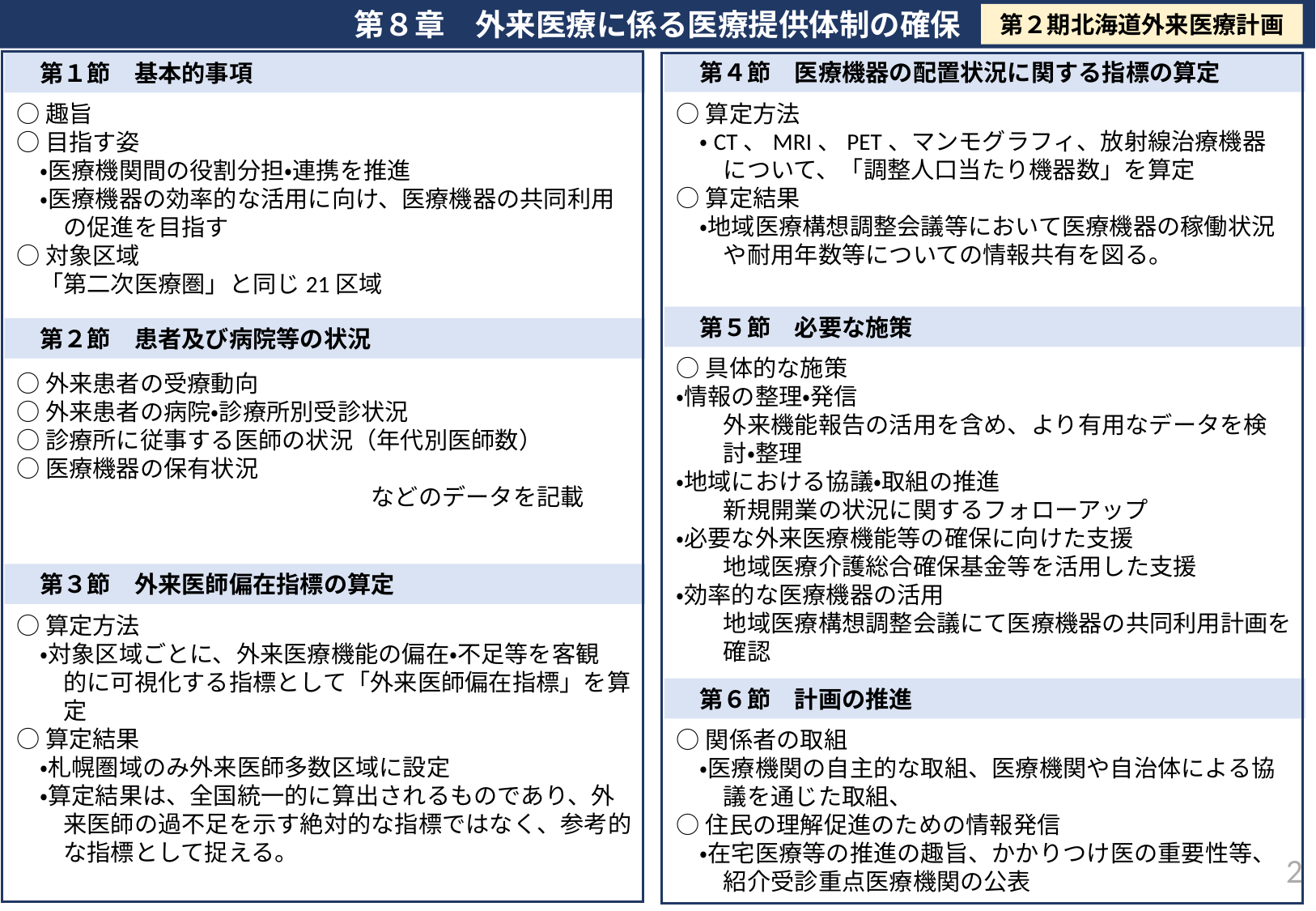

第８章　外来医療に係る医療提供体制の確保
第２期北海道外来医療計画
　第４節　医療機器の配置状況に関する指標の算定

　第１節　基本的事項

○算定方法
　・CT、MRI、PET、マンモグラフィ、放射線治療機器
　　について、「調整人口当たり機器数」を算定
○算定結果
　・地域医療構想調整会議等において医療機器の稼働状況
　　や耐用年数等についての情報共有を図る。

○趣旨
○目指す姿
　・医療機関間の役割分担・連携を推進
　・医療機器の効率的な活用に向け、医療機器の共同利用
　　の促進を目指す
○対象区域
　「第二次医療圏」と同じ21区域
　第５節　必要な施策
　第２節　患者及び病院等の状況
○具体的な施策
・情報の整理・発信
　　外来機能報告の活用を含め、より有用なデータを検
　　討・整理
・地域における協議・取組の推進
　　新規開業の状況に関するフォローアップ
・必要な外来医療機能等の確保に向けた支援
　　地域医療介護総合確保基金等を活用した支援
・効率的な医療機器の活用
　　地域医療構想調整会議にて医療機器の共同利用計画を
　　確認
○外来患者の受療動向
○外来患者の病院・診療所別受診状況
○診療所に従事する医師の状況（年代別医師数）
○医療機器の保有状況
　　　　　　　　　　　　　　　などのデータを記載

　第３節　外来医師偏在指標の算定
○算定方法
　・対象区域ごとに、外来医療機能の偏在・不足等を客観
　　的に可視化する指標として「外来医師偏在指標」を算
　　定
○算定結果
　・札幌圏域のみ外来医師多数区域に設定
　・算定結果は、全国統一的に算出されるものであり、外
　　来医師の過不足を示す絶対的な指標ではなく、参考的
　　な指標として捉える。

　第６節　計画の推進
○関係者の取組
　・医療機関の自主的な取組、医療機関や自治体による協
　　議を通じた取組、
○住民の理解促進のための情報発信
　・在宅医療等の推進の趣旨、かかりつけ医の重要性等、
　　紹介受診重点医療機関の公表
2